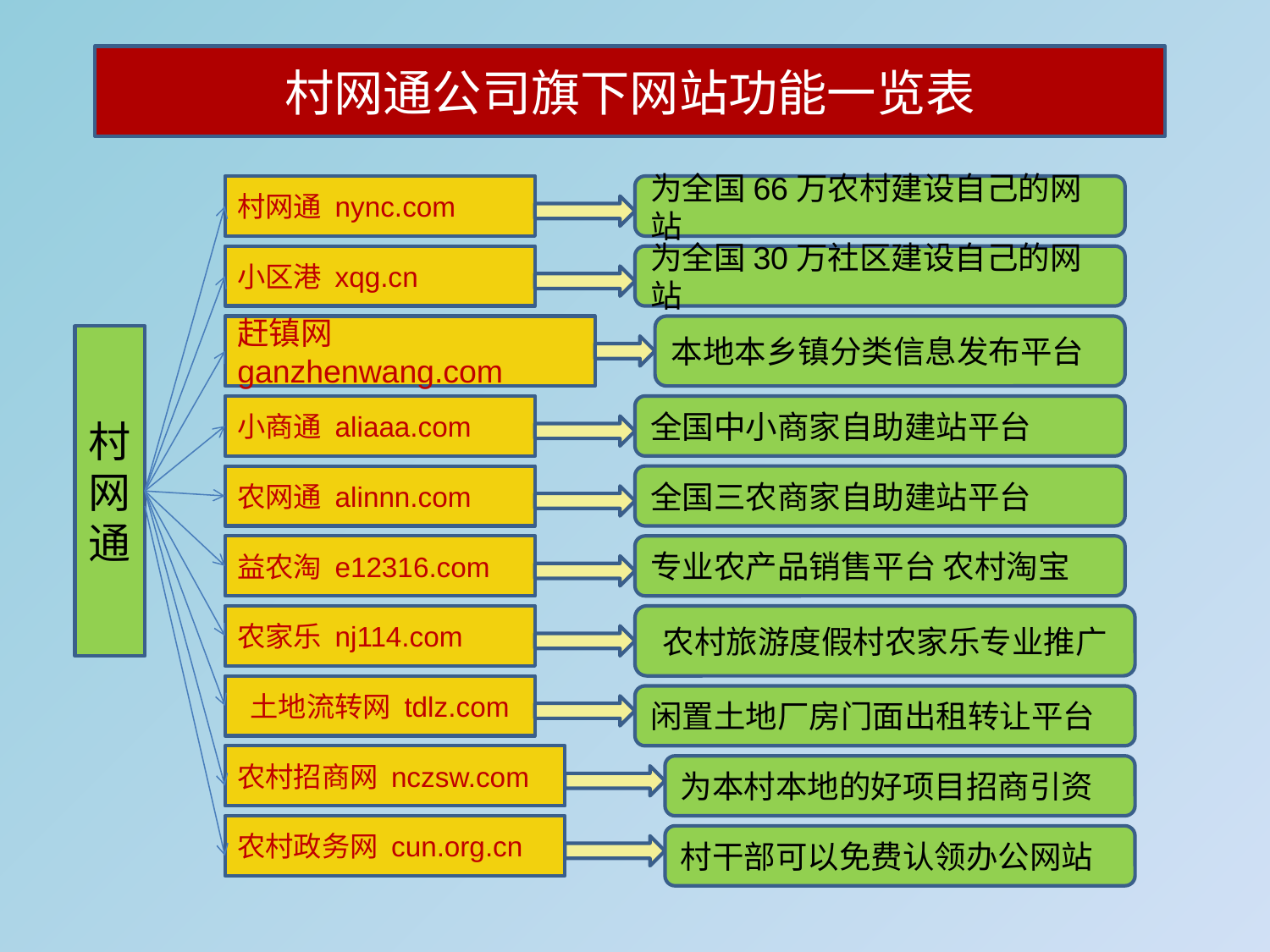

村网通公司旗下网站功能一览表
村网通 nync.com
为全国66万农村建设自己的网站

小区港 xqg.cn
为全国30万社区建设自己的网站

赶镇网ganzhenwang.com
本地本乡镇分类信息发布平台
村网通

小商通 aliaaa.com
全国中小商家自助建站平台

农网通 alinnn.com
全国三农商家自助建站平台

益农淘 e12316.com
专业农产品销售平台 农村淘宝

农家乐 nj114.com
农村旅游度假村农家乐专业推广

土地流转网 tdlz.com
闲置土地厂房门面出租转让平台

农村招商网 nczsw.com
为本村本地的好项目招商引资

农村政务网 cun.org.cn
村干部可以免费认领办公网站